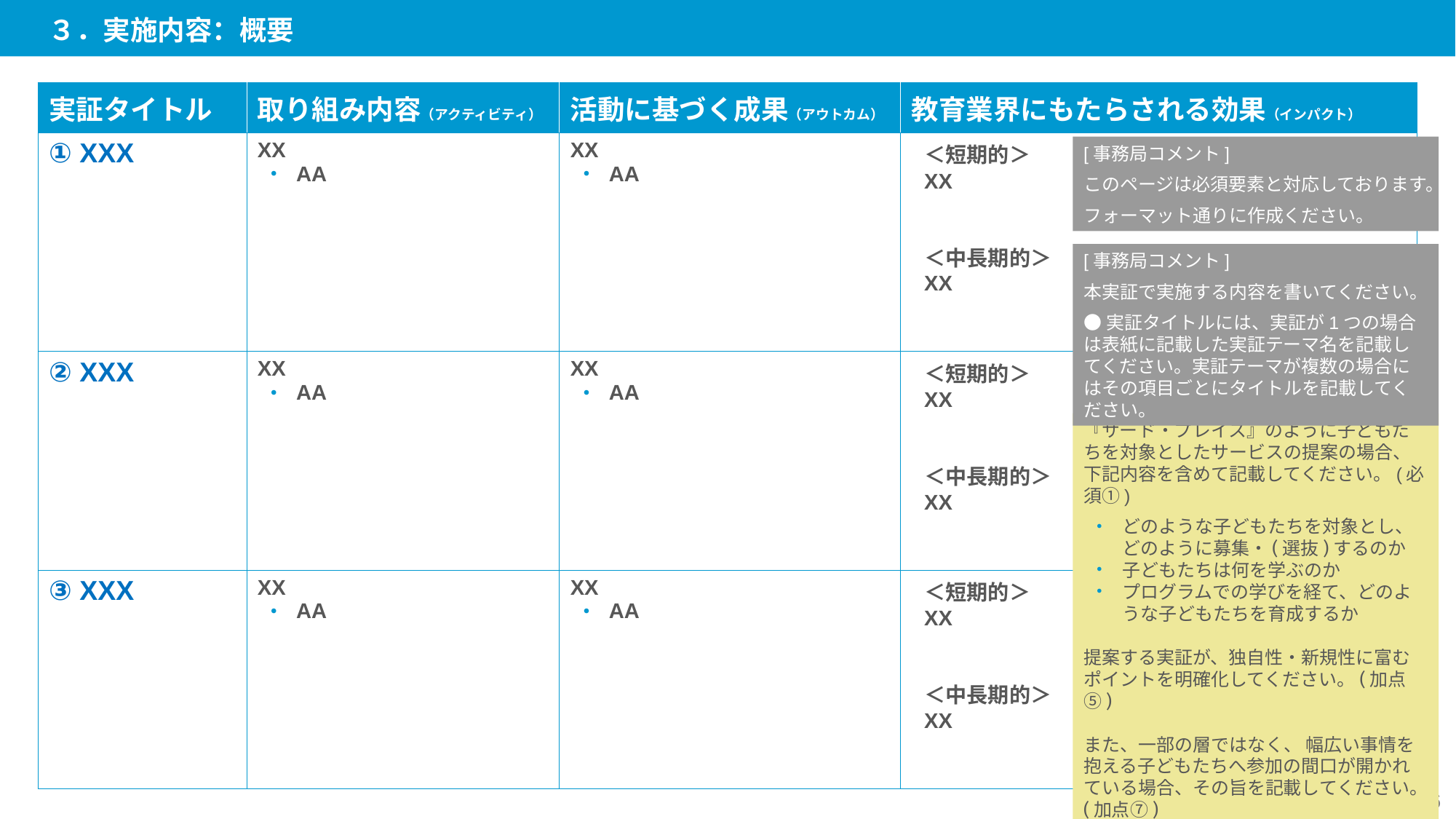

３．実施内容：概要
| 実証タイトル | 取り組み内容（アクティビティ） | 活動に基づく成果（アウトカム） | 教育業界にもたらされる効果（インパクト） |
| --- | --- | --- | --- |
| ① XXX | XX AA | XX AA | ＜短期的＞ XX ＜中長期的＞ XX |
| ② XXX | XX AA | XX AA | ＜短期的＞ XX ＜中長期的＞ XX |
| ③ XXX | XX AA | XX AA | ＜短期的＞ XX ＜中長期的＞ XX |
[事務局コメント]
このページは必須要素と対応しております。
フォーマット通りに作成ください。
[事務局コメント]
本実証で実施する内容を書いてください。
●実証タイトルには、実証が1つの場合は表紙に記載した実証テーマ名を記載してください。実証テーマが複数の場合にはその項目ごとにタイトルを記載してください。
『サード・プレイス』のように子どもたちを対象としたサービスの提案の場合、下記内容を含めて記載してください。(必須①)
どのような子どもたちを対象とし、どのように募集・(選抜)するのか
子どもたちは何を学ぶのか
プログラムでの学びを経て、どのような子どもたちを育成するか

提案する実証が、独自性・新規性に富むポイントを明確化してください。(加点⑤)

また、一部の層ではなく、 幅広い事情を抱える子どもたちへ参加の間口が開かれている場合、その旨を記載してください。(加点⑦)

過去の本事業における類似した実証案件との差異を明確化してください。(加点⑫)